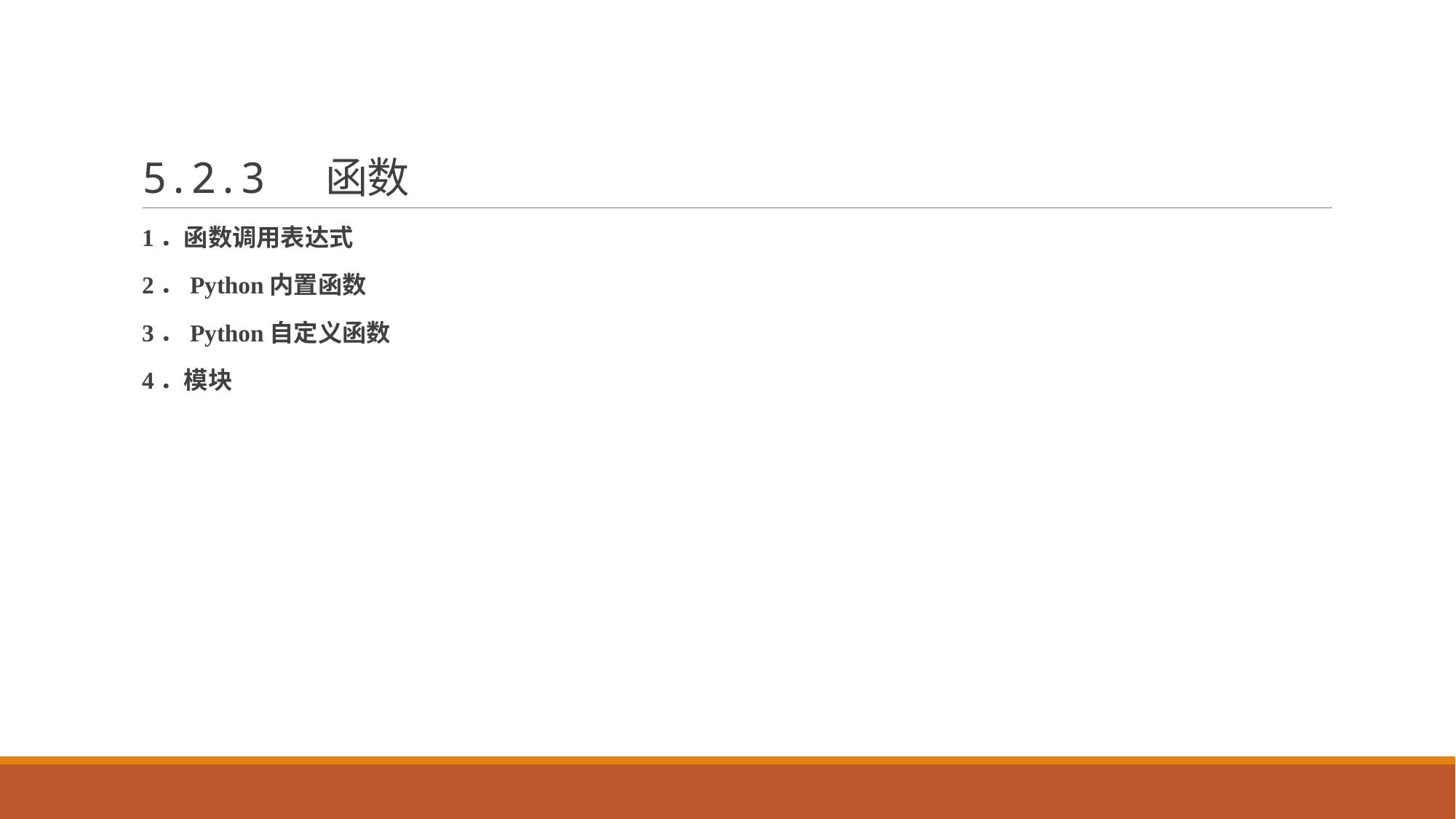

# 5.2.3  函数
1．函数调用表达式
2．Python内置函数
3．Python自定义函数
4．模块